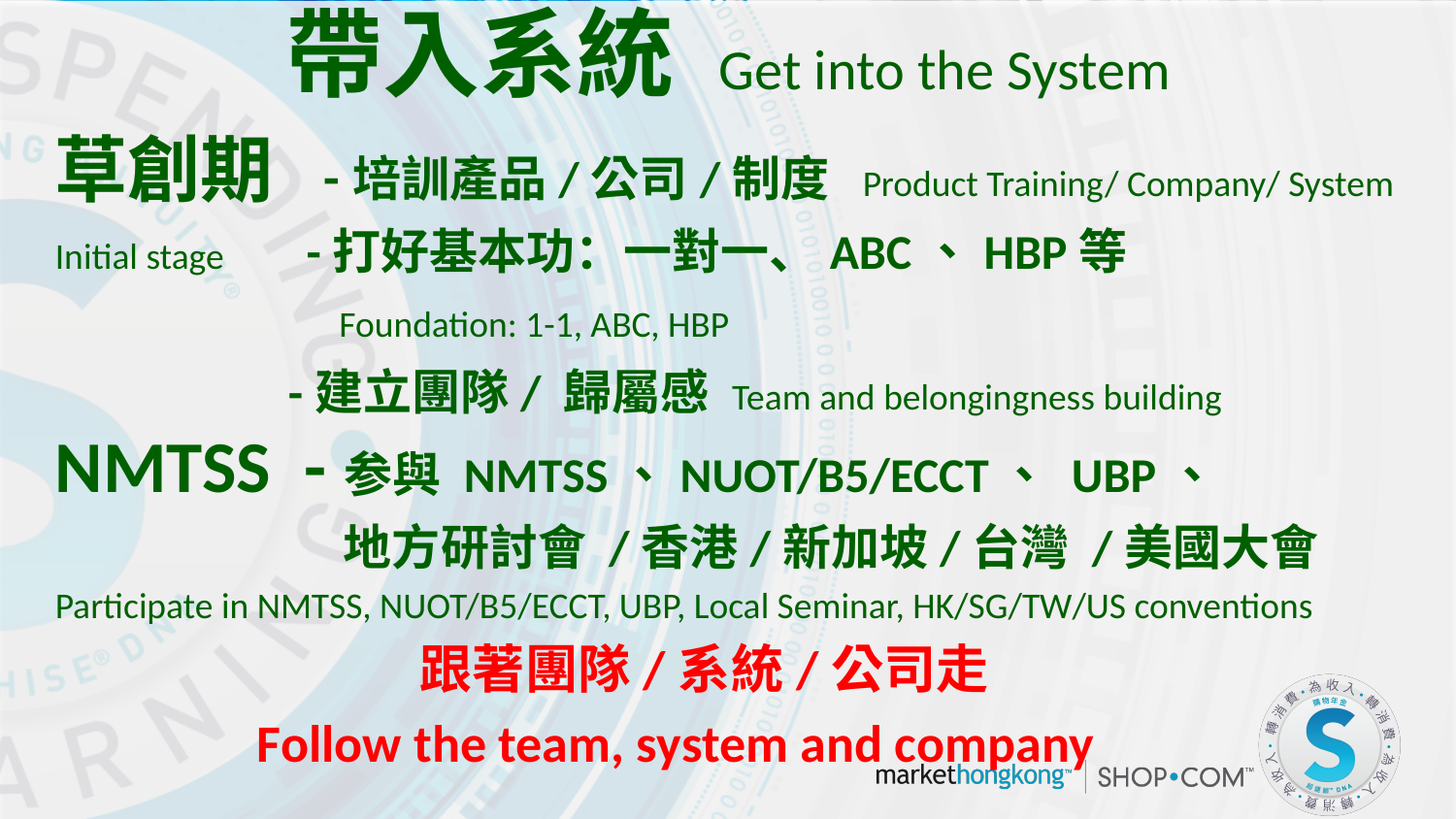

帶入系統 Get into the System
草創期  -培訓產品/公司/制度  Product Training/ Company/ System
Initial stage 	   -打好基本功：一對一、ABC、HBP等
                          Foundation: 1-1, ABC, HBP
		        -建立團隊/ 歸屬感 Team and belongingness building NMTSS  -参與 NMTSS、NUOT/B5/ECCT、 UBP、
         	            地方研討會 /香港/新加坡/台灣 /美國大會
Participate in NMTSS, NUOT/B5/ECCT, UBP, Local Seminar, HK/SG/TW/US conventions
		                   跟著團隊/系統/公司走
                 Follow the team, system and company